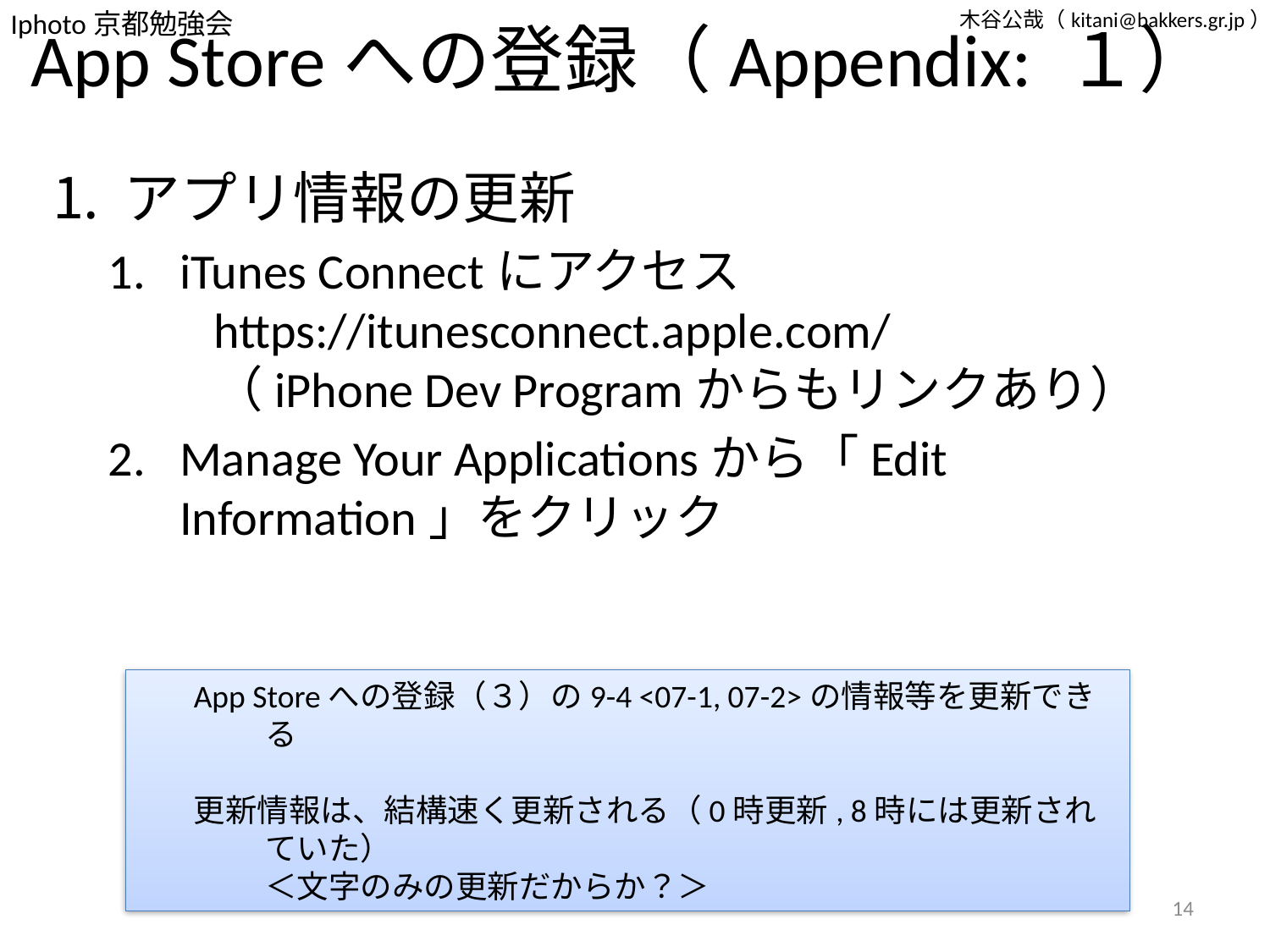

# App Storeへの登録（Appendix: １）
アプリ情報の更新
iTunes Connectにアクセス
  https://itunesconnect.apple.com/
  （iPhone Dev Programからもリンクあり）
Manage Your Applicationsから「Edit Information」をクリック

App Storeへの登録（３）の9-4 <07-1, 07-2>の情報等を更新できる

更新情報は、結構速く更新される（0時更新, 8時には更新されていた）
＜文字のみの更新だからか？＞
14